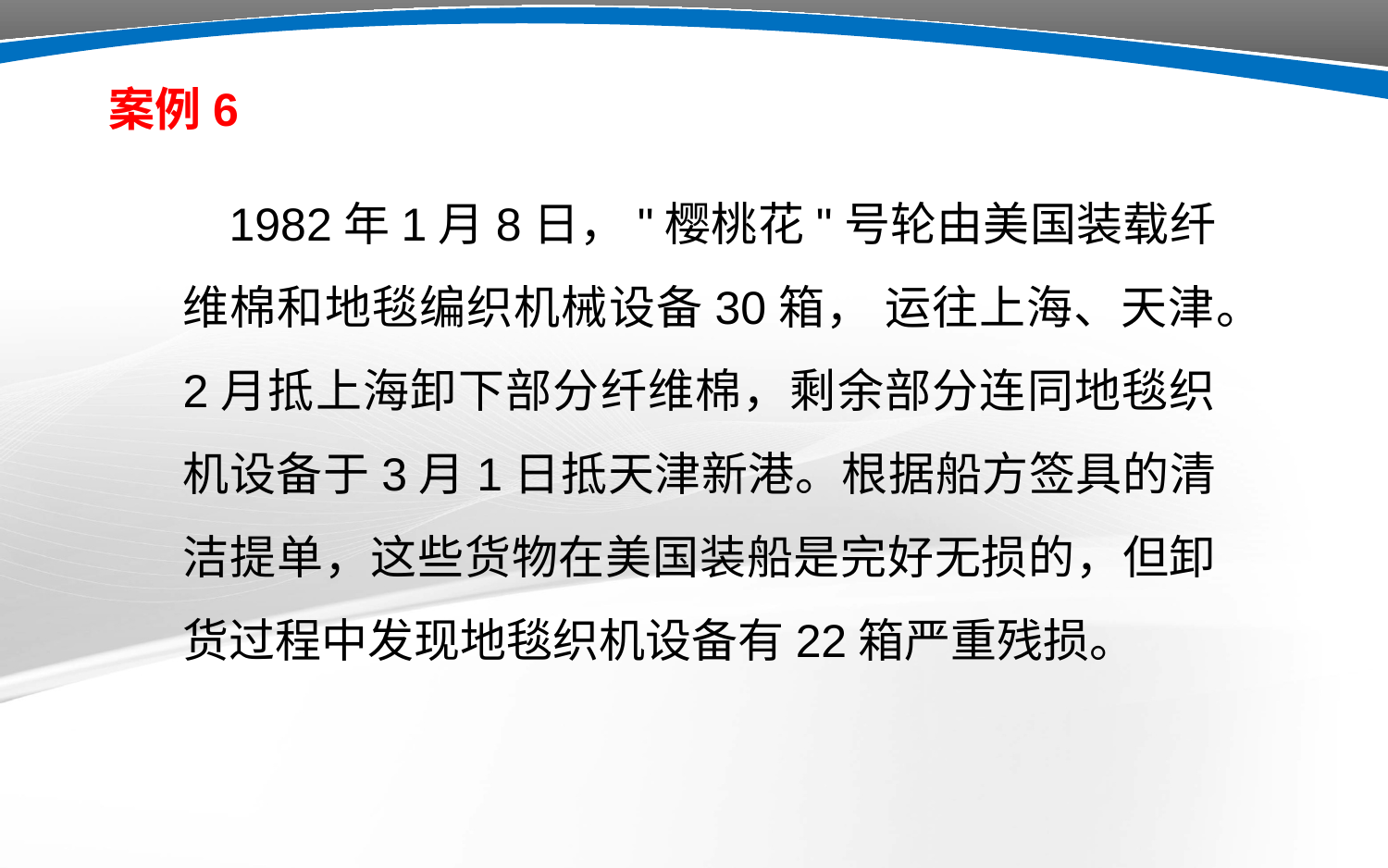

案例6
1982年1月8日，"樱桃花"号轮由美国装载纤维棉和地毯编织机械设备30箱， 运往上海、天津。2月抵上海卸下部分纤维棉，剩余部分连同地毯织机设备于3月1日抵天津新港。根据船方签具的清洁提单，这些货物在美国装船是完好无损的，但卸货过程中发现地毯织机设备有22箱严重残损。